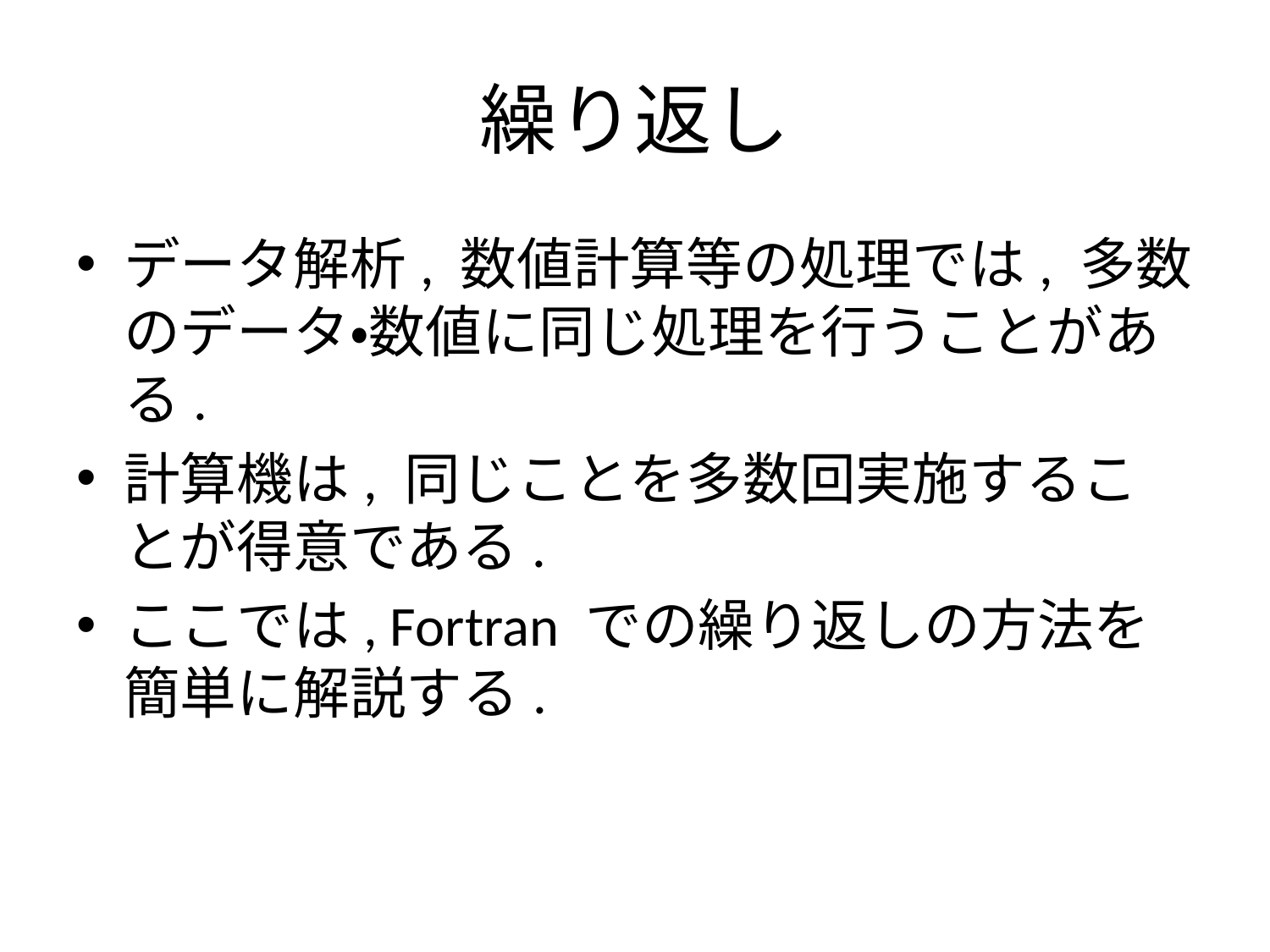

# 繰り返し
データ解析, 数値計算等の処理では, 多数のデータ・数値に同じ処理を行うことがある.
計算機は, 同じことを多数回実施することが得意である.
ここでは, Fortran での繰り返しの方法を簡単に解説する.